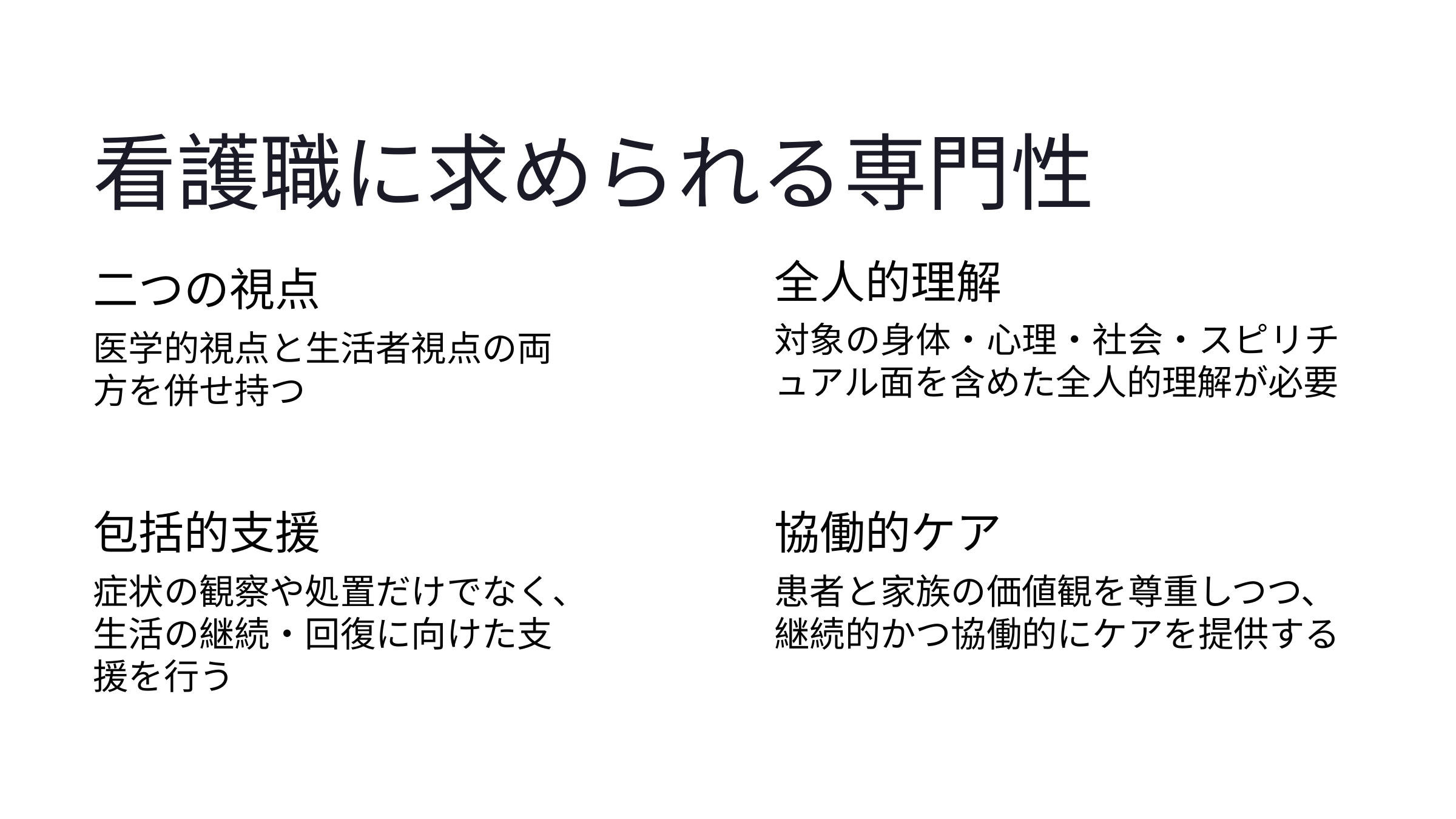

看護職に求められる専門性
全人的理解
二つの視点
対象の身体・心理・社会・スピリチュアル面を含めた全人的理解が必要
医学的視点と生活者視点の両方を併せ持つ
包括的支援
協働的ケア
症状の観察や処置だけでなく、生活の継続・回復に向けた支援を行う
患者と家族の価値観を尊重しつつ、継続的かつ協働的にケアを提供する